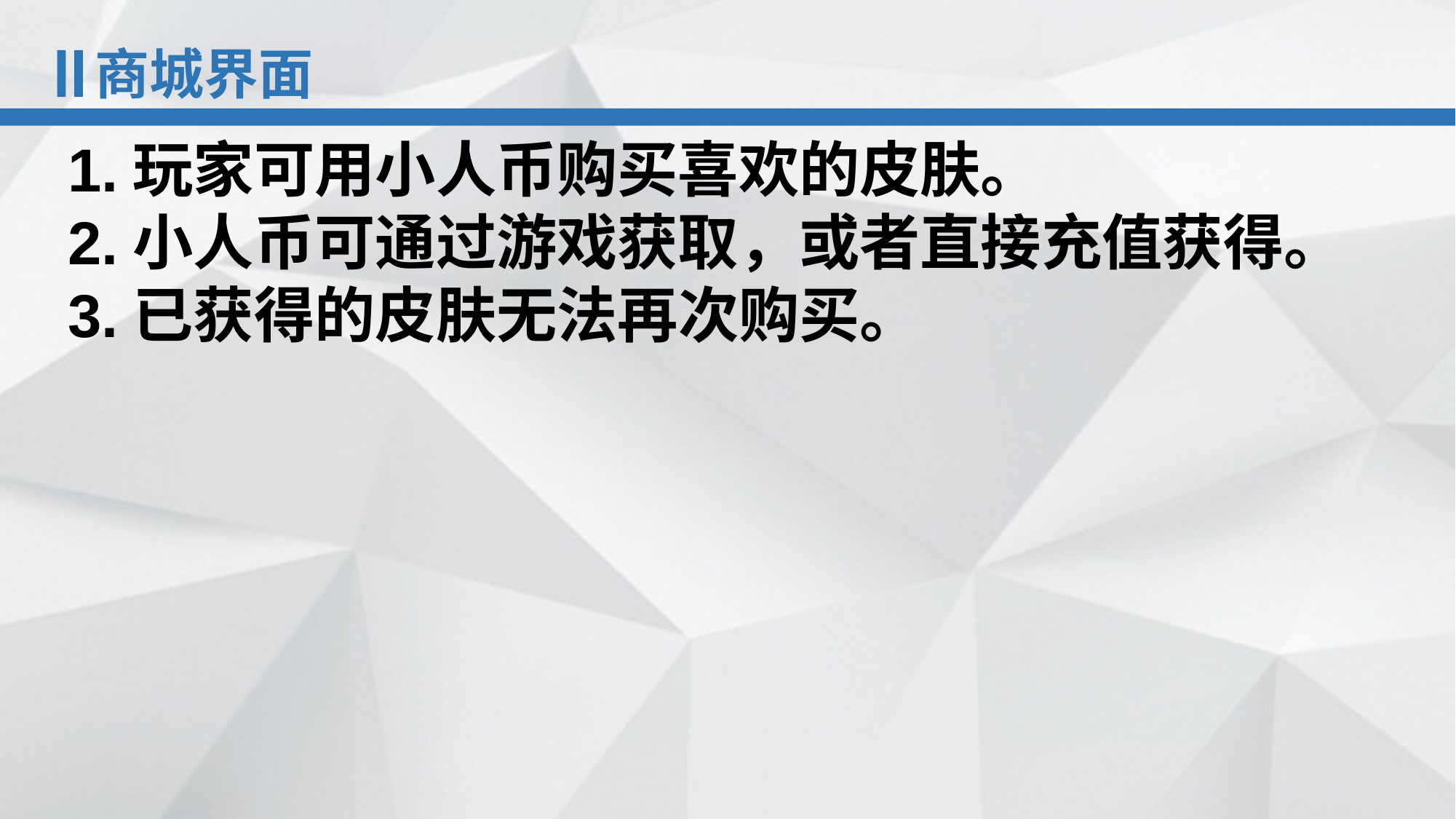

商城界面

1.玩家可用小人币购买喜欢的皮肤。
2.小人币可通过游戏获取，或者直接充值获得。
3.已获得的皮肤无法再次购买。